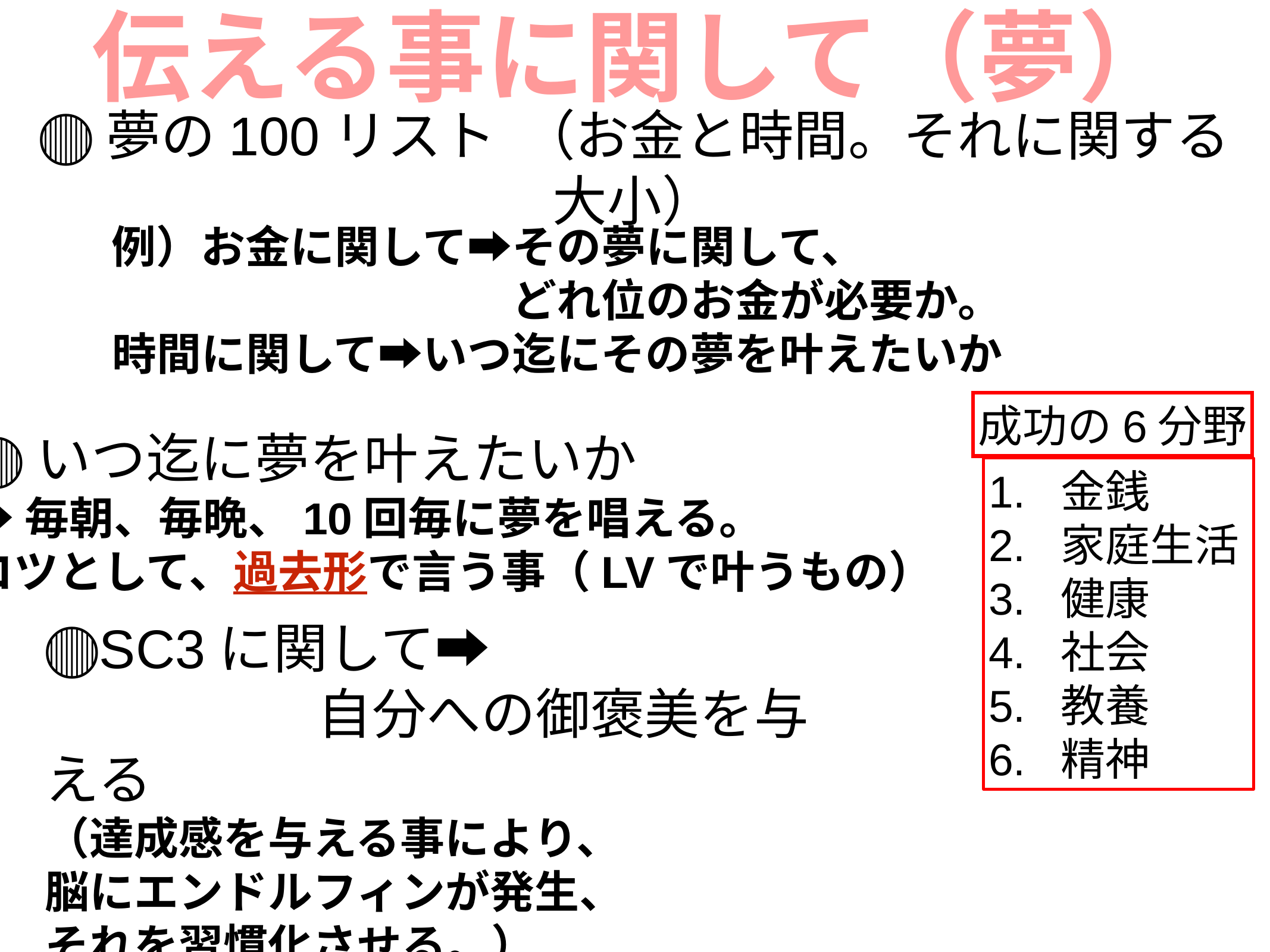

伝える事に関して（夢）
🔴夢の100リスト  （お金と時間。それに関する大小）
例）お金に関して➡️その夢に関して、
どれ位のお金が必要か。
時間に関して➡️いつ迄にその夢を叶えたいか
成功の6分野
🔴いつ迄に夢を叶えたいか
➡️毎朝、毎晩、10回毎に夢を唱える。
コツとして、過去形で言う事（LVで叶うもの）
金銭
家庭生活
健康
社会
教養
精神
🔴SC3に関して➡️
　　　　　自分への御褒美を与える
（達成感を与える事により、
脳にエンドルフィンが発生、
それを習慣化させる。）